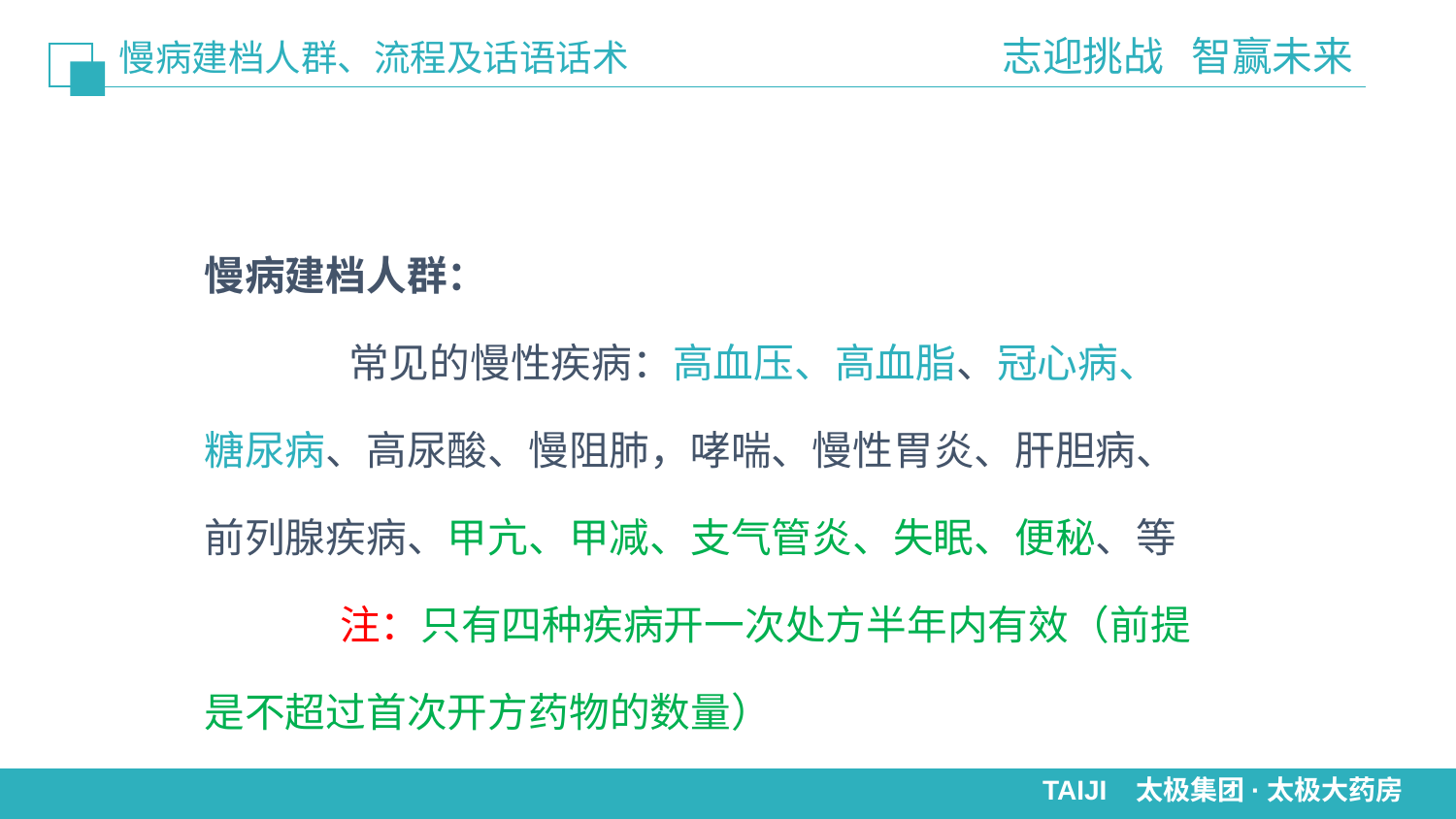

志迎挑战   智赢未来
慢病建档人群、流程及话语话术

慢病建档人群：
               常见的慢性疾病：高血压、高血脂、冠心病、糖尿病、高尿酸、慢阻肺，哮喘、慢性胃炎、肝胆病、前列腺疾病、甲亢、甲减、支气管炎、失眠、便秘、等
              注：只有四种疾病开一次处方半年内有效（前提是不超过首次开方药物的数量）
21

TAIJI   太极集团·太极大药房